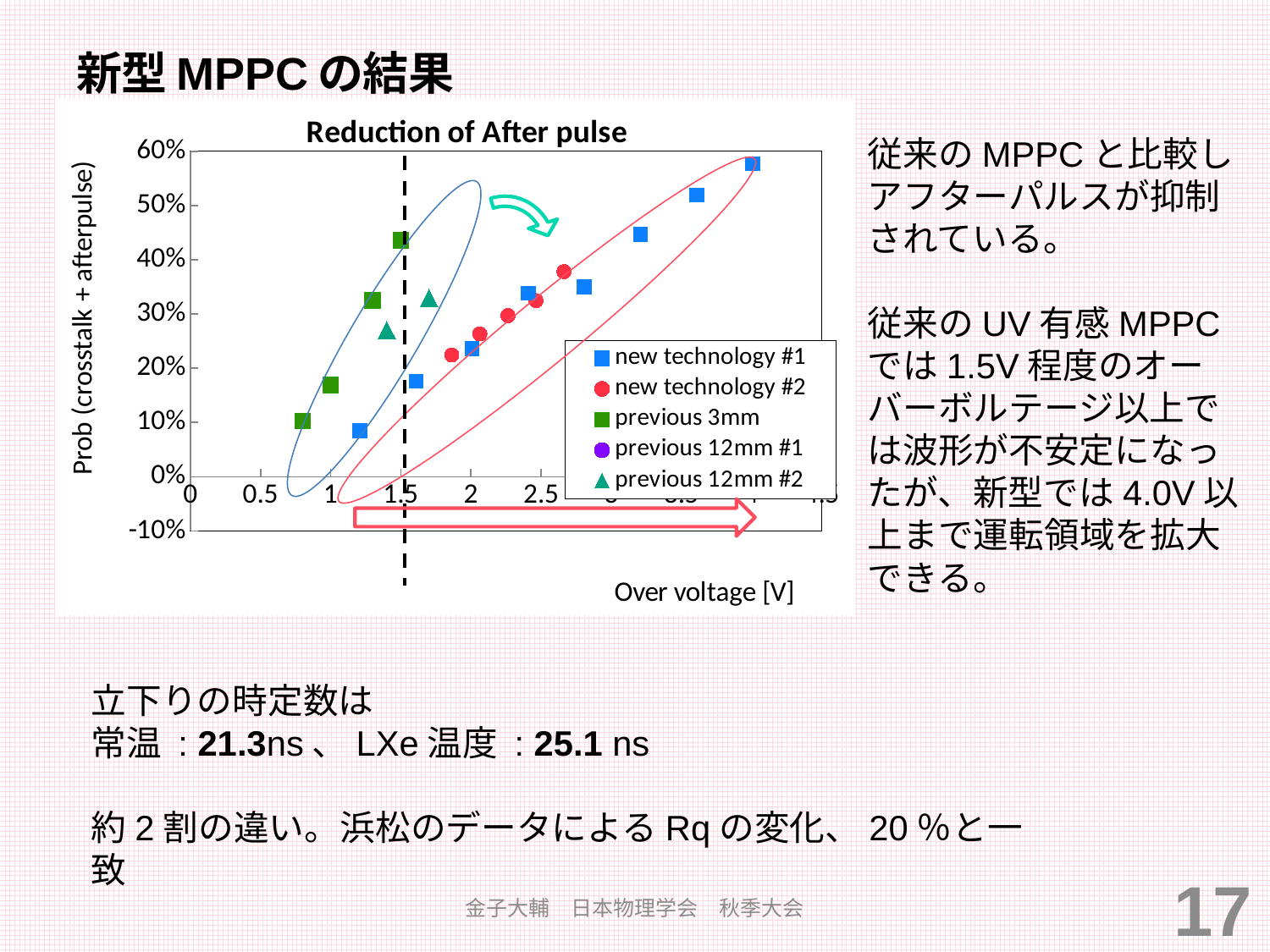

# 新型MPPCの結果

### Chart: Reduction of After pulse

| Category | new technology #1 | new technology #2 | previous 3mm | previous 12mm #1 | previous 12mm #2 |
|---|---|---|---|---|---|
従来のMPPCと比較し
アフターパルスが抑制されている。

従来のUV有感MPPCでは1.5V程度のオーバーボルテージ以上では波形が不安定になったが、新型では4.0V以上まで運転領域を拡大できる。

立下りの時定数は
常温 : 21.3ns、LXe温度 : 25.1 ns

約2割の違い。浜松のデータによるRqの変化、20％と一致
金子大輔　日本物理学会　秋季大会
17